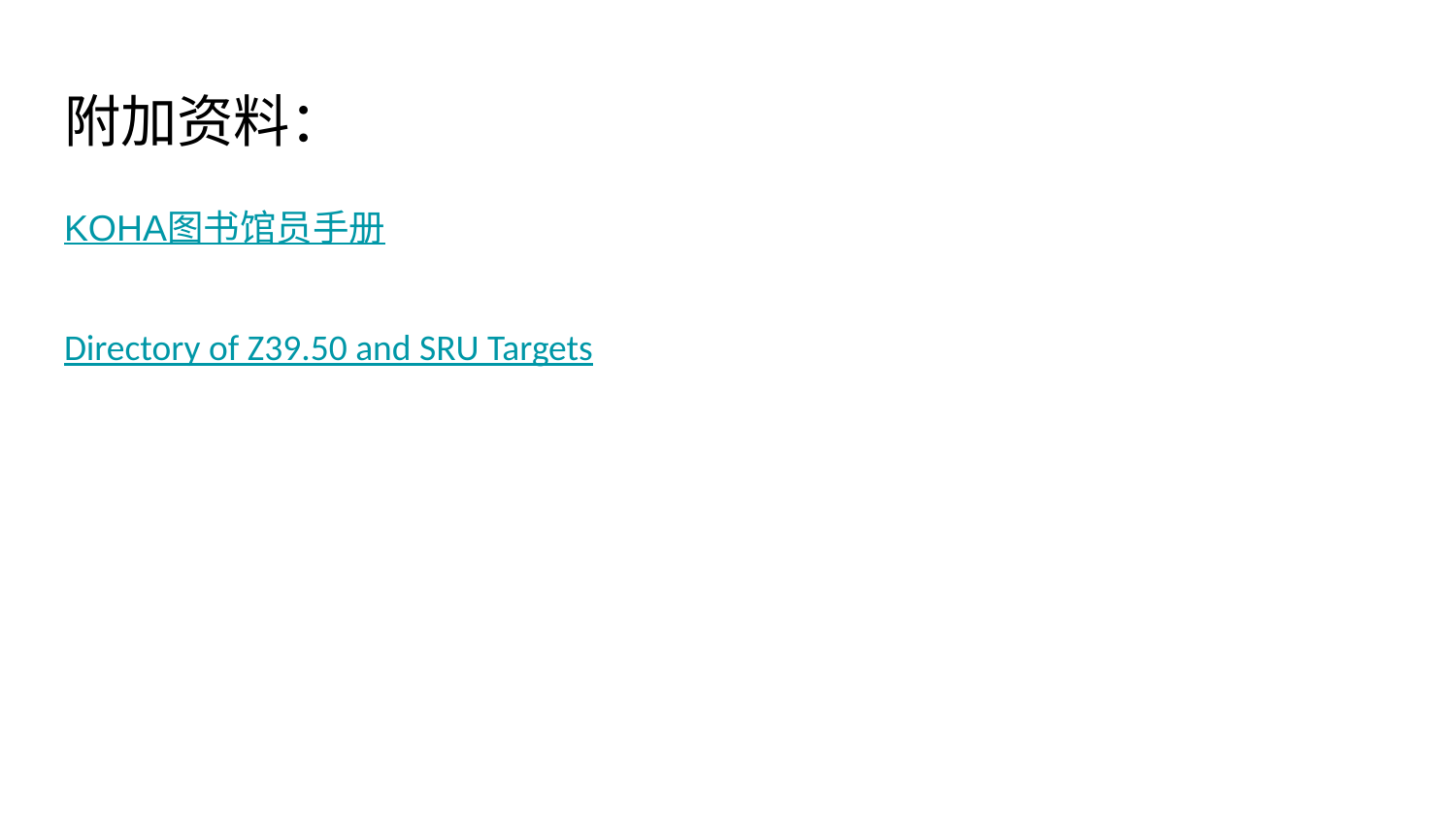

# 附加资料：
KOHA图书馆员手册
Directory of Z39.50 and SRU Targets